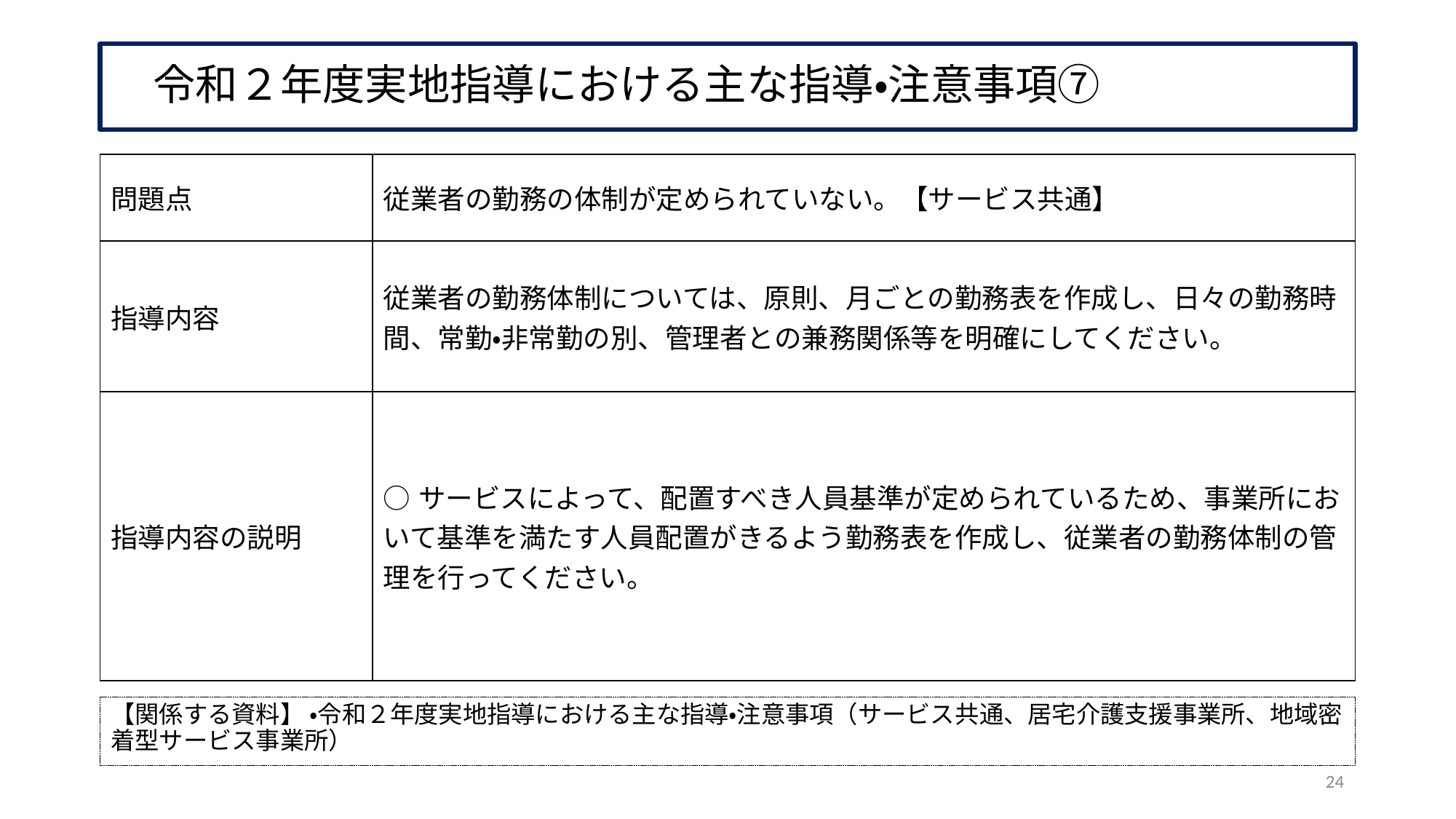

# 令和２年度実地指導における主な指導・注意事項⑦
| 問題点 | 従業者の勤務の体制が定められていない。【サービス共通】 |
| --- | --- |
| 指導内容 | 従業者の勤務体制については、原則、月ごとの勤務表を作成し、日々の勤務時間、常勤・非常勤の別、管理者との兼務関係等を明確にしてください。 |
| 指導内容の説明 | ○サービスによって、配置すべき人員基準が定められているため、事業所において基準を満たす人員配置がきるよう勤務表を作成し、従業者の勤務体制の管理を行ってください。 |
【関係する資料】 ・令和２年度実地指導における主な指導・注意事項（サービス共通、居宅介護支援事業所、地域密着型サービス事業所）
24